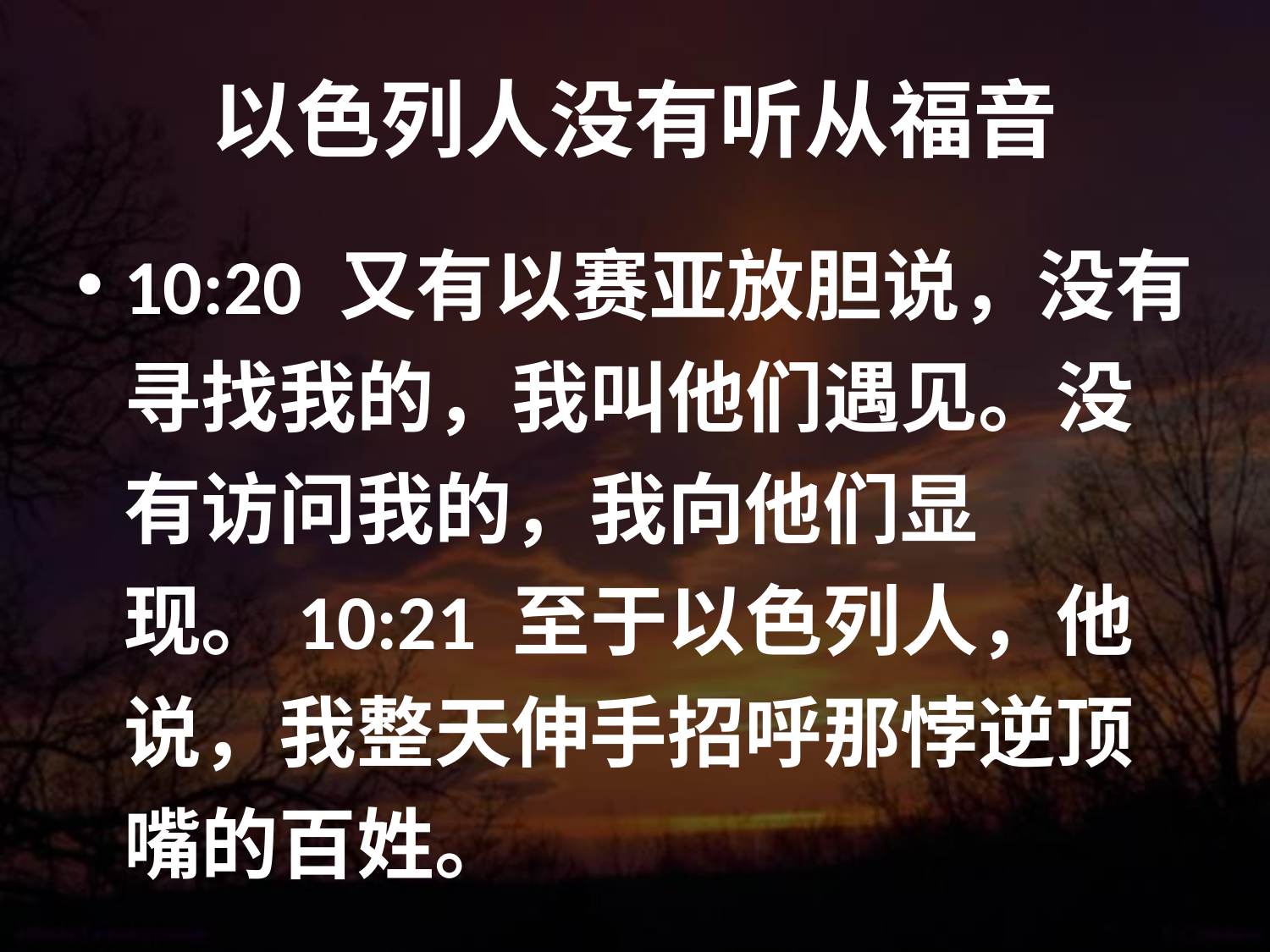

# 以色列人没有听从福音
10:20 又有以赛亚放胆说，没有寻找我的，我叫他们遇见。没有访问我的，我向他们显现。10:21 至于以色列人，他说，我整天伸手招呼那悖逆顶嘴的百姓。